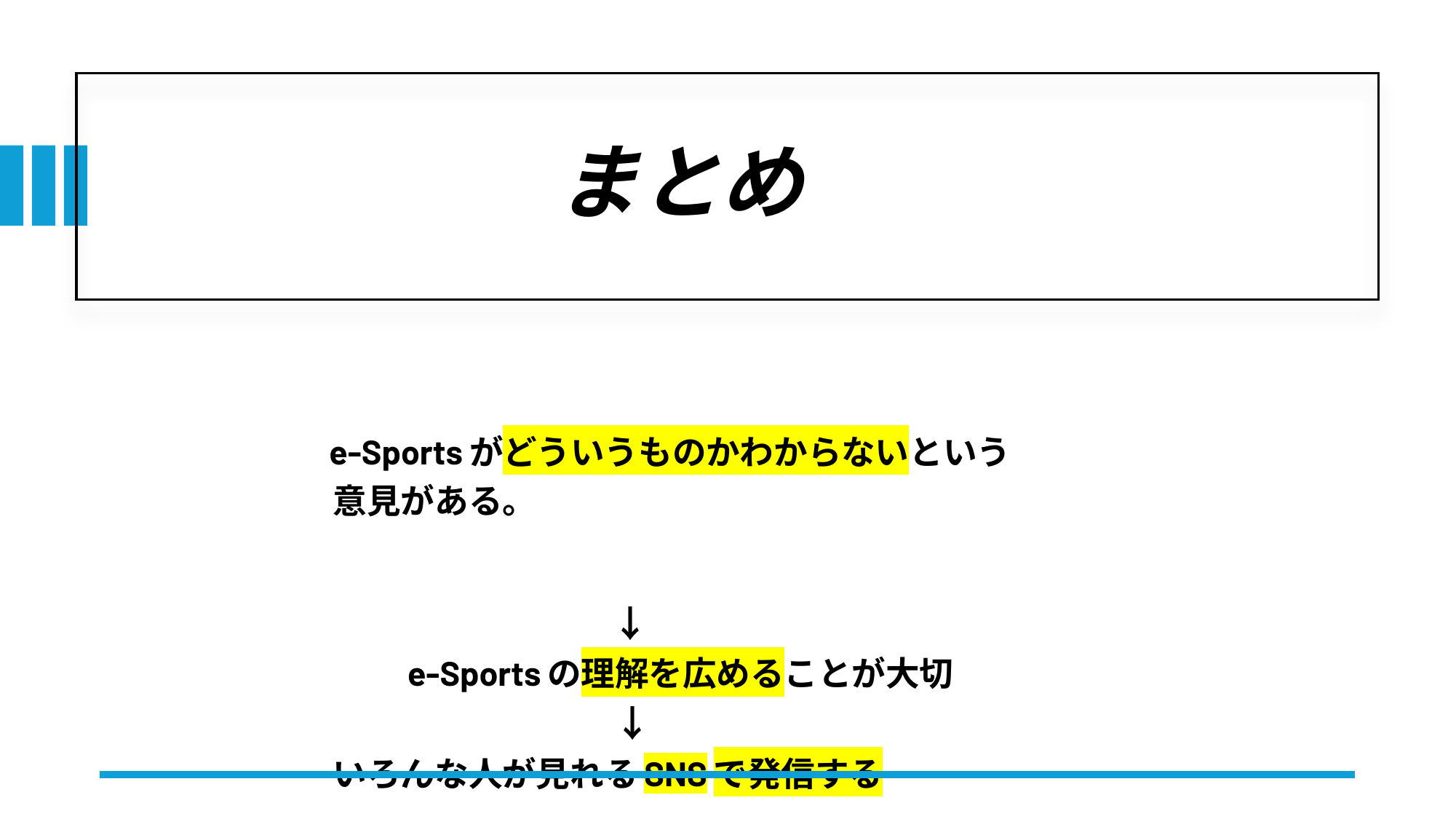

# まとめ

　　e-Sportsがどういうものかわからないという
　　意見がある。
　　　　　　　　　　 ↓
　　　　e-Sportsの理解を広めることが大切
　　　　　　　　　　 ↓
　　いろんな人が見れるSNSで発信する